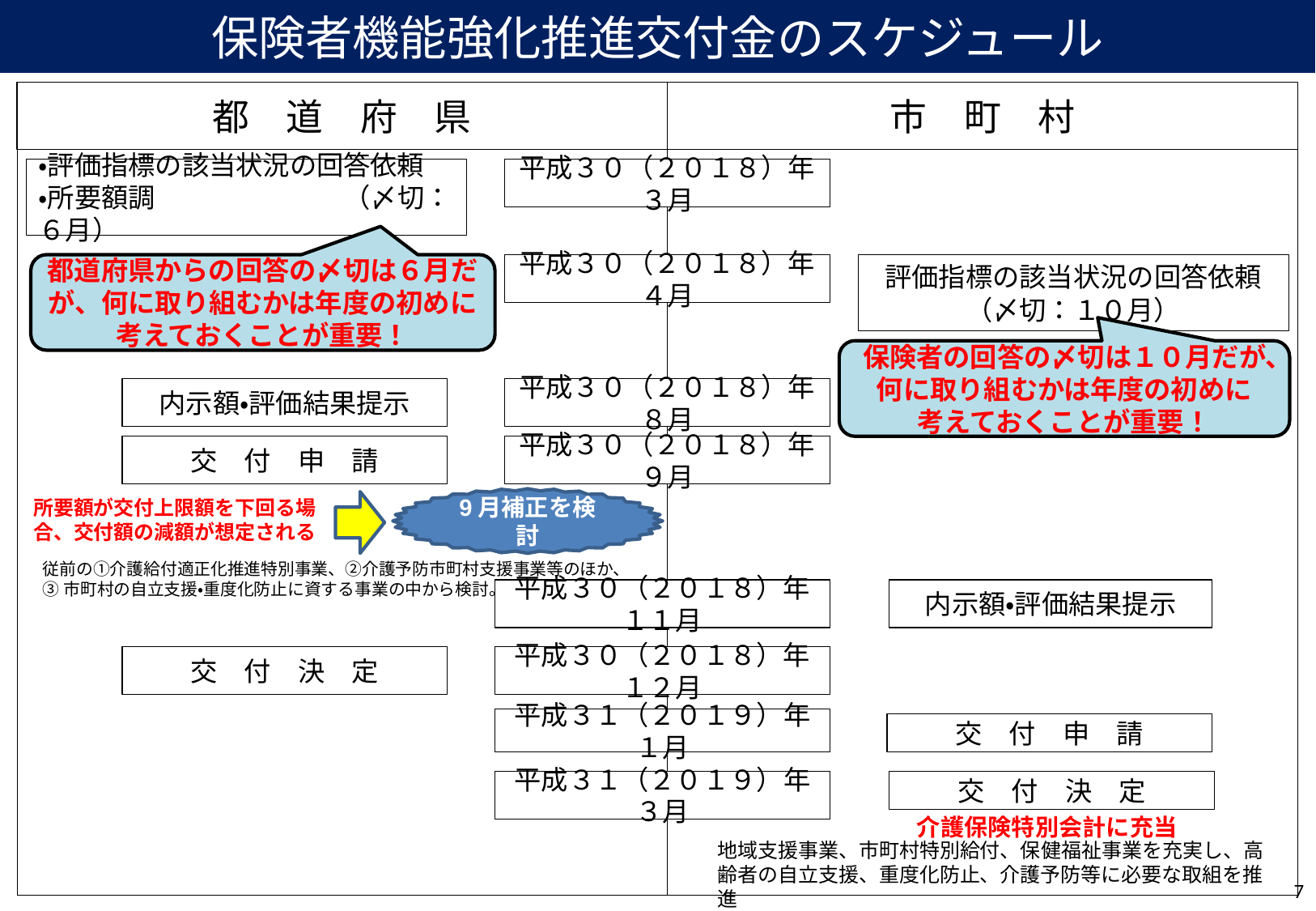

保険者機能強化推進交付金のスケジュール
都　道　府　県
市　町　村

・評価指標の該当状況の回答依頼
・所要額調　　　　　　　（〆切：６月）
平成３０（２０１８）年３月
都道府県からの回答の〆切は６月だが、何に取り組むかは年度の初めに考えておくことが重要！
平成３０（２０１８）年４月
評価指標の該当状況の回答依頼
（〆切：１０月）
保険者の回答の〆切は１０月だが、何に取り組むかは年度の初めに
考えておくことが重要！
内示額・評価結果提示
平成３０（２０１８）年８月
交　付　申　請
平成３０（２０１８）年９月
9月補正を検討
所要額が交付上限額を下回る場合、交付額の減額が想定される

従前の①介護給付適正化推進特別事業、②介護予防市町村支援事業等のほか、
③市町村の自立支援・重度化防止に資する事業の中から検討。
平成３０（２０１８）年１１月
内示額・評価結果提示
交　付　決　定
平成３０（２０１８）年１２月
平成３１（２０１９）年１月
交　付　申　請
平成３１（２０１９）年３月
交　付　決　定
介護保険特別会計に充当
地域支援事業、市町村特別給付、保健福祉事業を充実し、高齢者の自立支援、重度化防止、介護予防等に必要な取組を推進
7